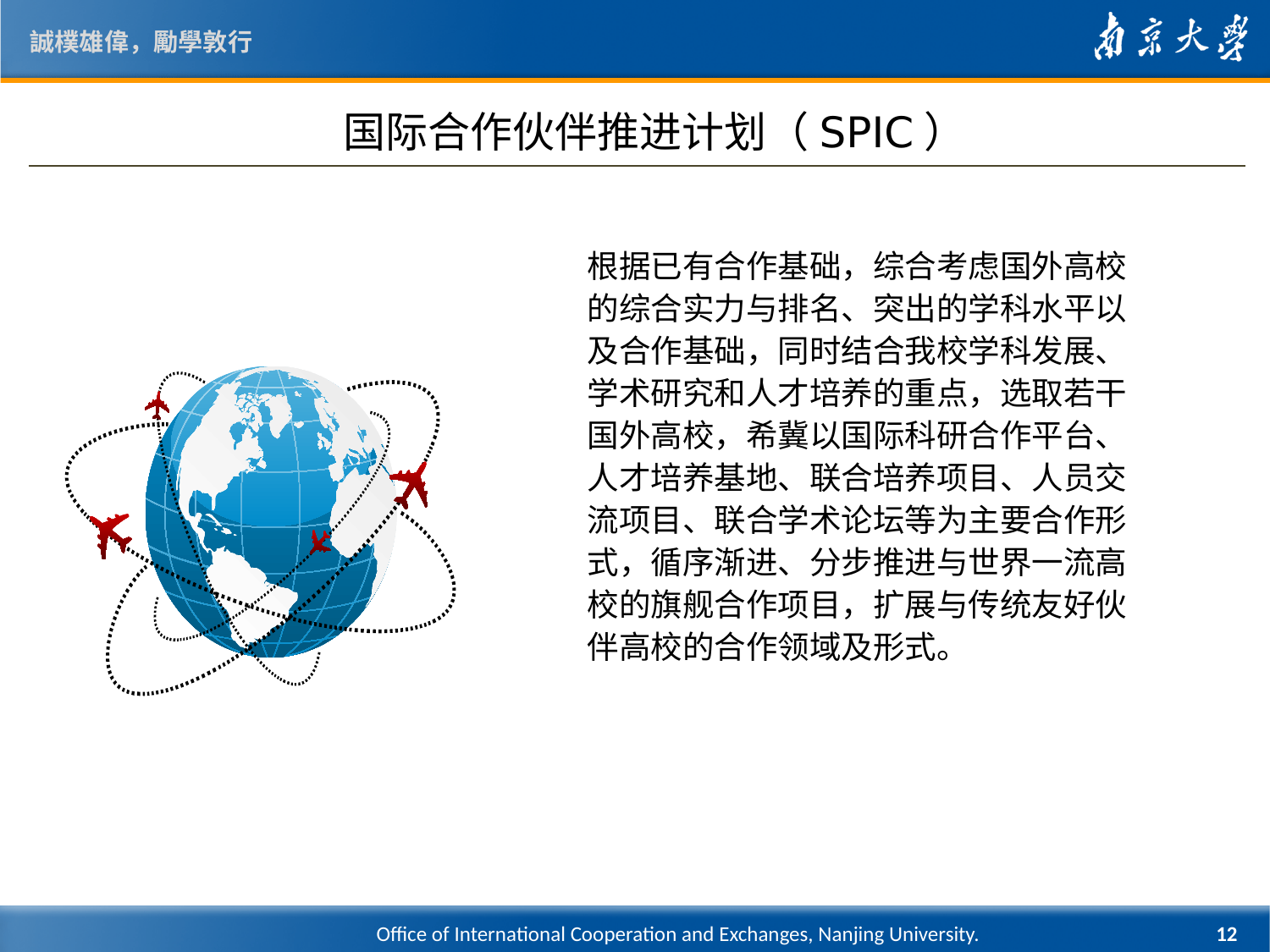

国际合作伙伴推进计划（SPIC）
根据已有合作基础，综合考虑国外高校的综合实力与排名、突出的学科水平以及合作基础，同时结合我校学科发展、学术研究和人才培养的重点，选取若干国外高校，希冀以国际科研合作平台、人才培养基地、联合培养项目、人员交流项目、联合学术论坛等为主要合作形式，循序渐进、分步推进与世界一流高校的旗舰合作项目，扩展与传统友好伙伴高校的合作领域及形式。